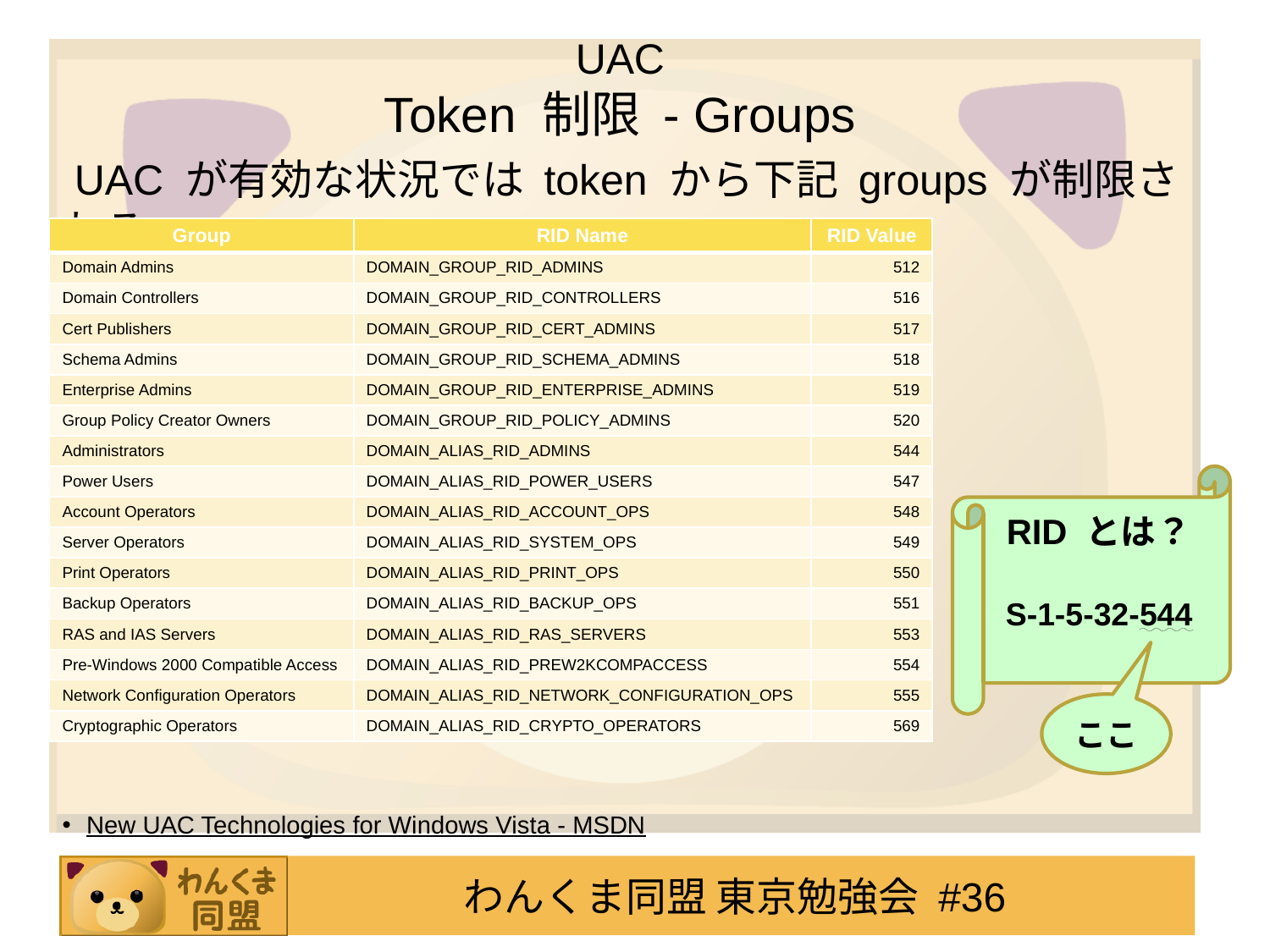

# UAC Token 制限 - Groups
UAC が有効な状況では token から下記 groups が制限される。
| Group | RID Name | RID Value |
| --- | --- | --- |
| Domain Admins | DOMAIN\_GROUP\_RID\_ADMINS | 512 |
| Domain Controllers | DOMAIN\_GROUP\_RID\_CONTROLLERS | 516 |
| Cert Publishers | DOMAIN\_GROUP\_RID\_CERT\_ADMINS | 517 |
| Schema Admins | DOMAIN\_GROUP\_RID\_SCHEMA\_ADMINS | 518 |
| Enterprise Admins | DOMAIN\_GROUP\_RID\_ENTERPRISE\_ADMINS | 519 |
| Group Policy Creator Owners | DOMAIN\_GROUP\_RID\_POLICY\_ADMINS | 520 |
| Administrators | DOMAIN\_ALIAS\_RID\_ADMINS | 544 |
| Power Users | DOMAIN\_ALIAS\_RID\_POWER\_USERS | 547 |
| Account Operators | DOMAIN\_ALIAS\_RID\_ACCOUNT\_OPS | 548 |
| Server Operators | DOMAIN\_ALIAS\_RID\_SYSTEM\_OPS | 549 |
| Print Operators | DOMAIN\_ALIAS\_RID\_PRINT\_OPS | 550 |
| Backup Operators | DOMAIN\_ALIAS\_RID\_BACKUP\_OPS | 551 |
| RAS and IAS Servers | DOMAIN\_ALIAS\_RID\_RAS\_SERVERS | 553 |
| Pre-Windows 2000 Compatible Access | DOMAIN\_ALIAS\_RID\_PREW2KCOMPACCESS | 554 |
| Network Configuration Operators | DOMAIN\_ALIAS\_RID\_NETWORK\_CONFIGURATION\_OPS | 555 |
| Cryptographic Operators | DOMAIN\_ALIAS\_RID\_CRYPTO\_OPERATORS | 569 |
RID とは？

S-1-5-32-544

ここ
New UAC Technologies for Windows Vista - MSDN